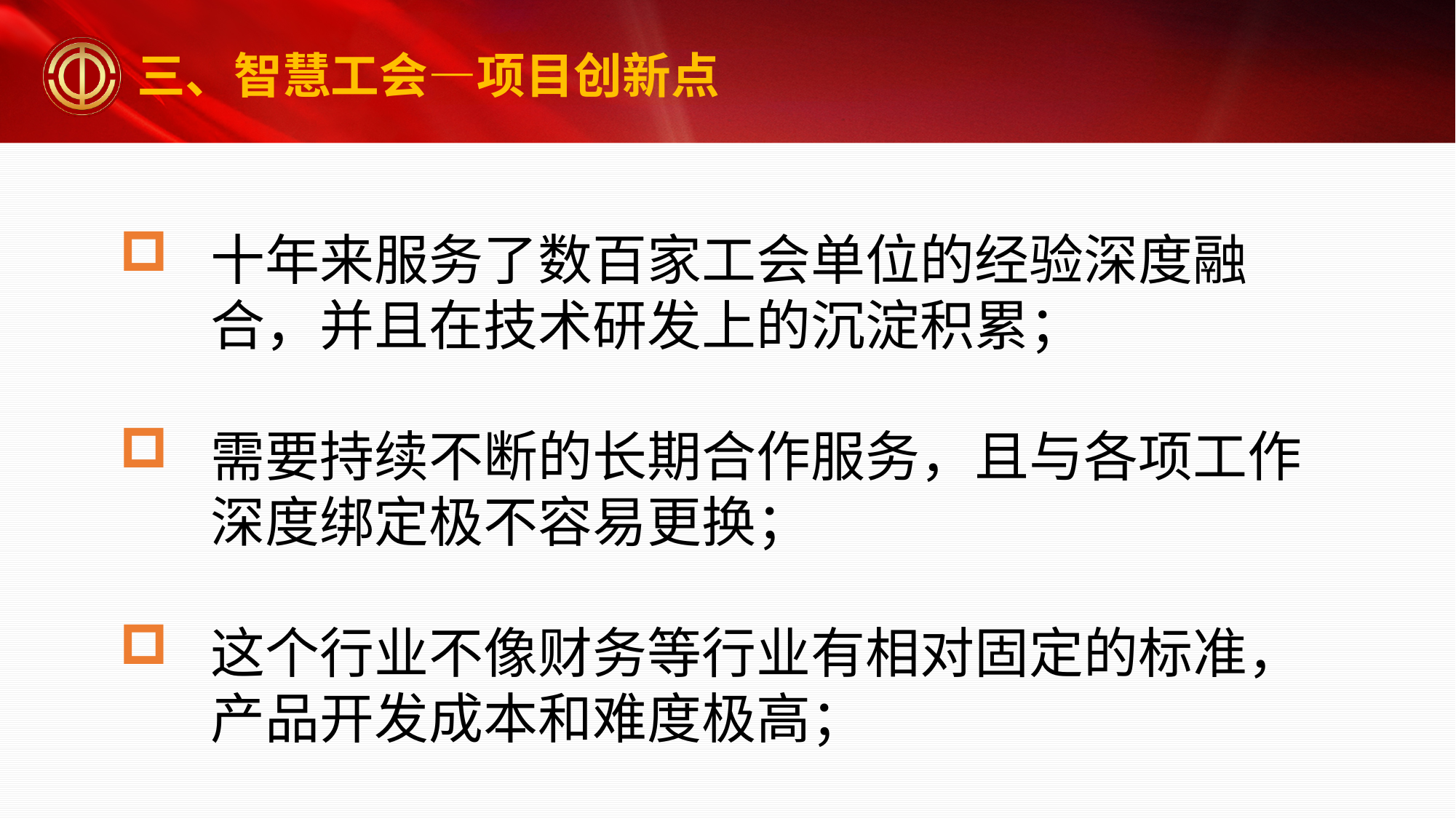

三、智慧工会—项目创新点

十年来服务了数百家工会单位的经验深度融合，并且在技术研发上的沉淀积累；

需要持续不断的长期合作服务，且与各项工作深度绑定极不容易更换；

这个行业不像财务等行业有相对固定的标准，产品开发成本和难度极高；